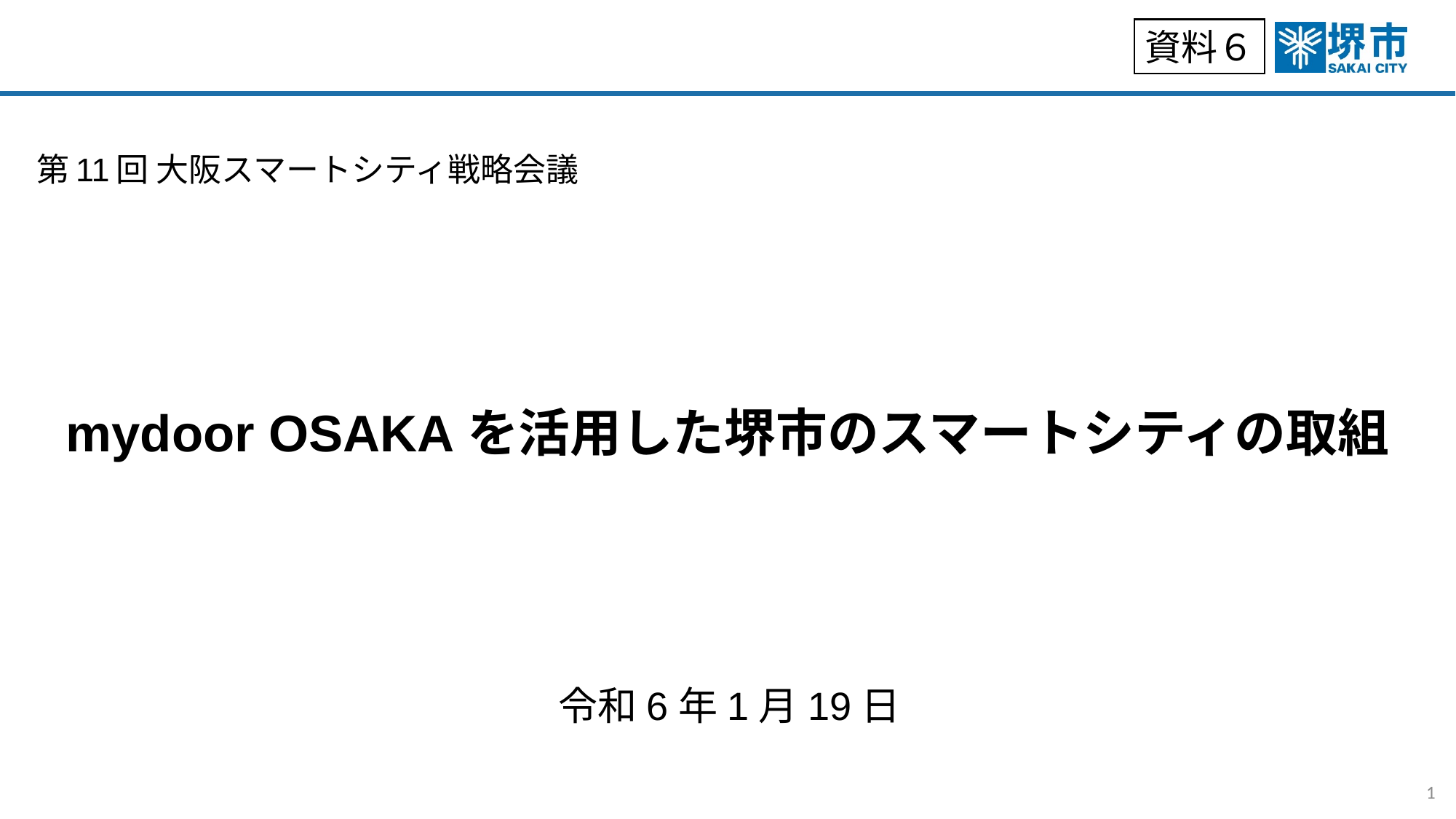

資料６
第11回 大阪スマートシティ戦略会議
mydoor OSAKAを活用した堺市のスマートシティの取組
令和6年1月19日
1